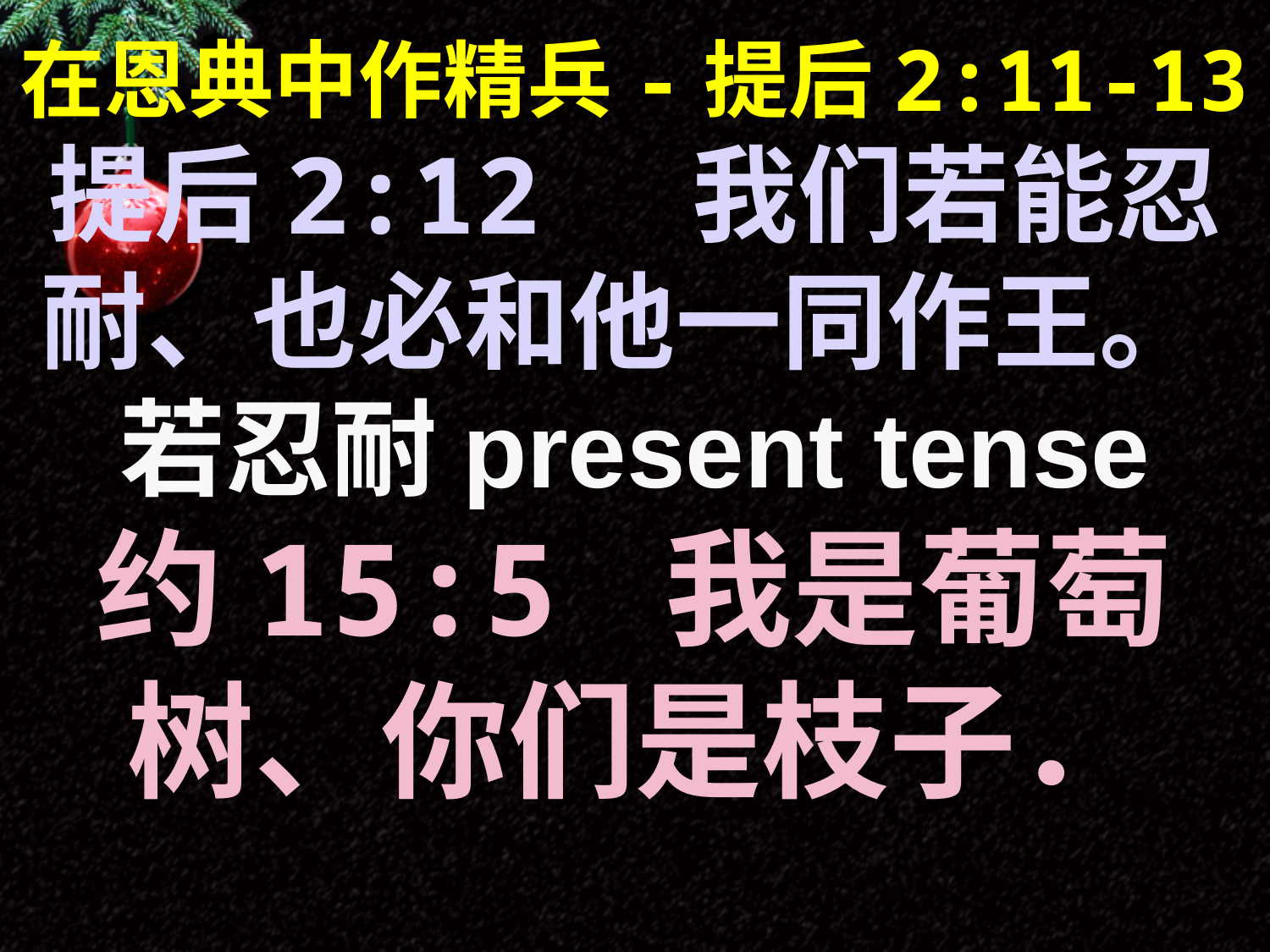

在恩典中作精兵-提后2:11-13
提后2:12  我们若能忍耐、也必和他一同作王。
若忍耐present tense
约15:5 我是葡萄树、你们是枝子．